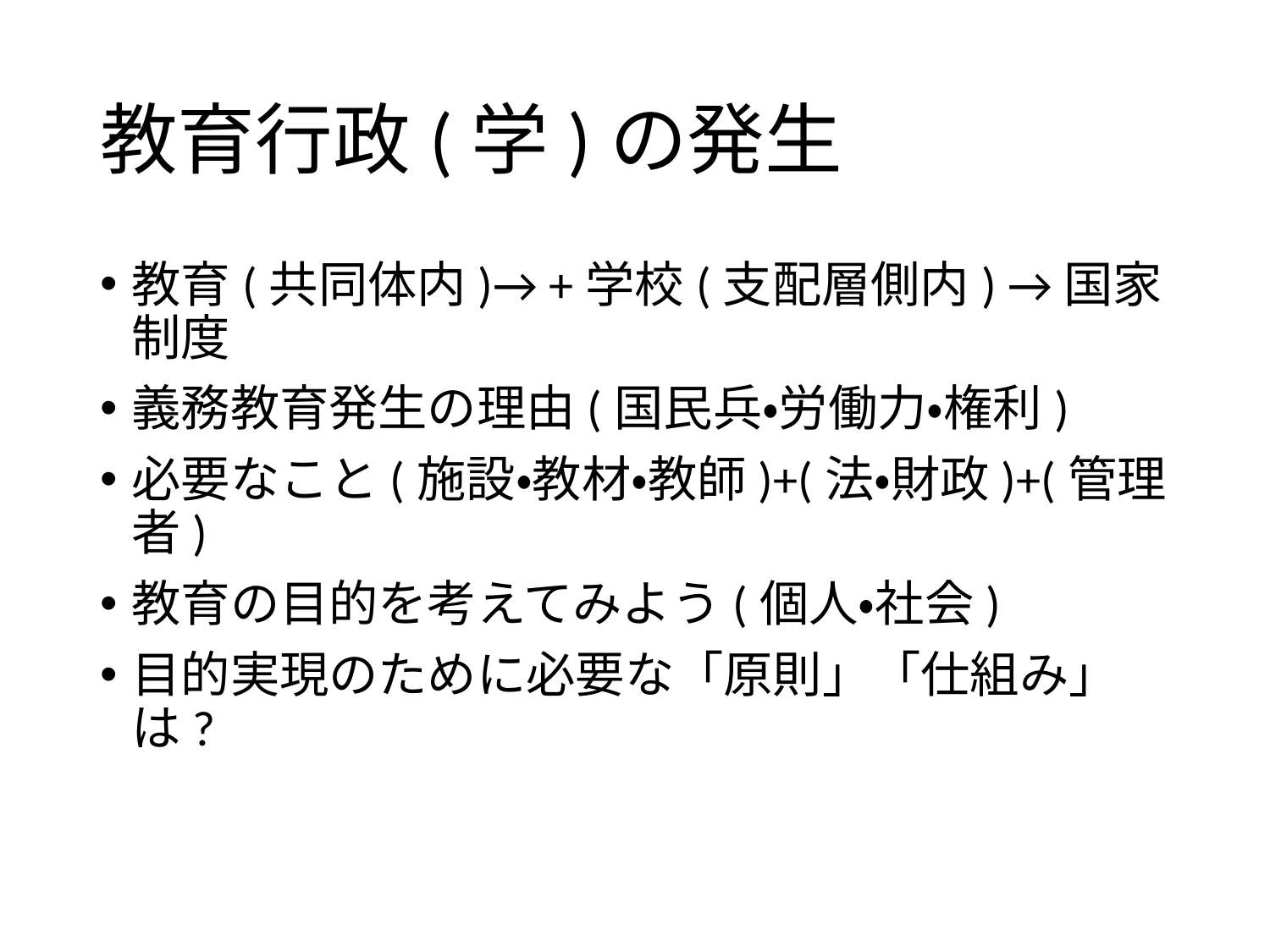

# 教育行政(学)の発生
教育(共同体内)→ +学校(支配層側内) →国家制度
義務教育発生の理由(国民兵・労働力・権利)
必要なこと(施設・教材・教師)+(法・財政)+(管理者)
教育の目的を考えてみよう(個人・社会)
目的実現のために必要な「原則」「仕組み」は?